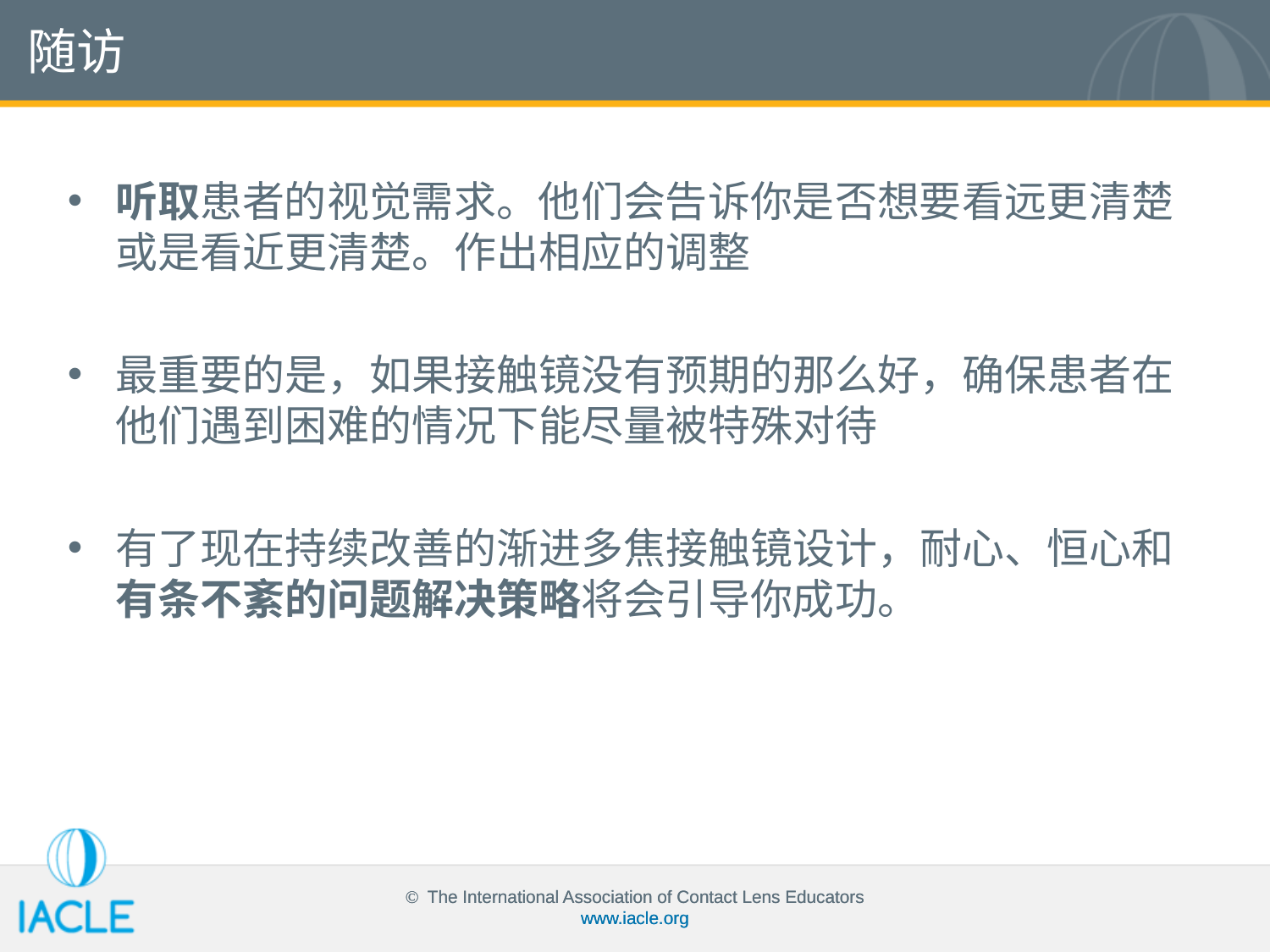

随访
听取患者的视觉需求。他们会告诉你是否想要看远更清楚或是看近更清楚。作出相应的调整

最重要的是，如果接触镜没有预期的那么好，确保患者在他们遇到困难的情况下能尽量被特殊对待

有了现在持续改善的渐进多焦接触镜设计，耐心、恒心和有条不紊的问题解决策略将会引导你成功。